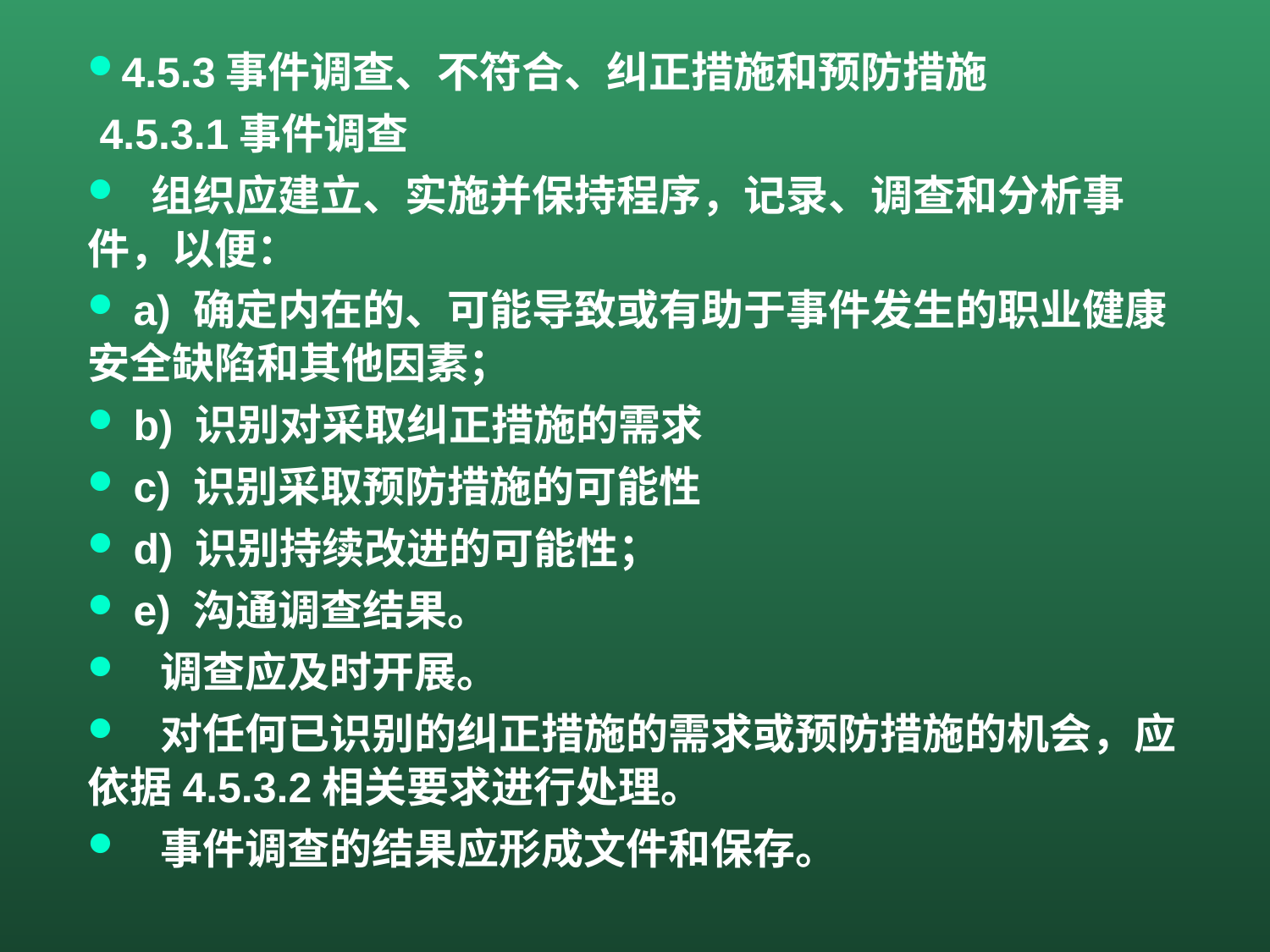

4.5.3事件调查、不符合、纠正措施和预防措施
 4.5.3.1事件调查
  组织应建立、实施并保持程序，记录、调查和分析事件，以便：
 a) 确定内在的、可能导致或有助于事件发生的职业健康安全缺陷和其他因素；
 b) 识别对采取纠正措施的需求
 c) 识别采取预防措施的可能性
 d) 识别持续改进的可能性；
 e) 沟通调查结果。
   调查应及时开展。
   对任何已识别的纠正措施的需求或预防措施的机会，应依据4.5.3.2相关要求进行处理。
   事件调查的结果应形成文件和保存。